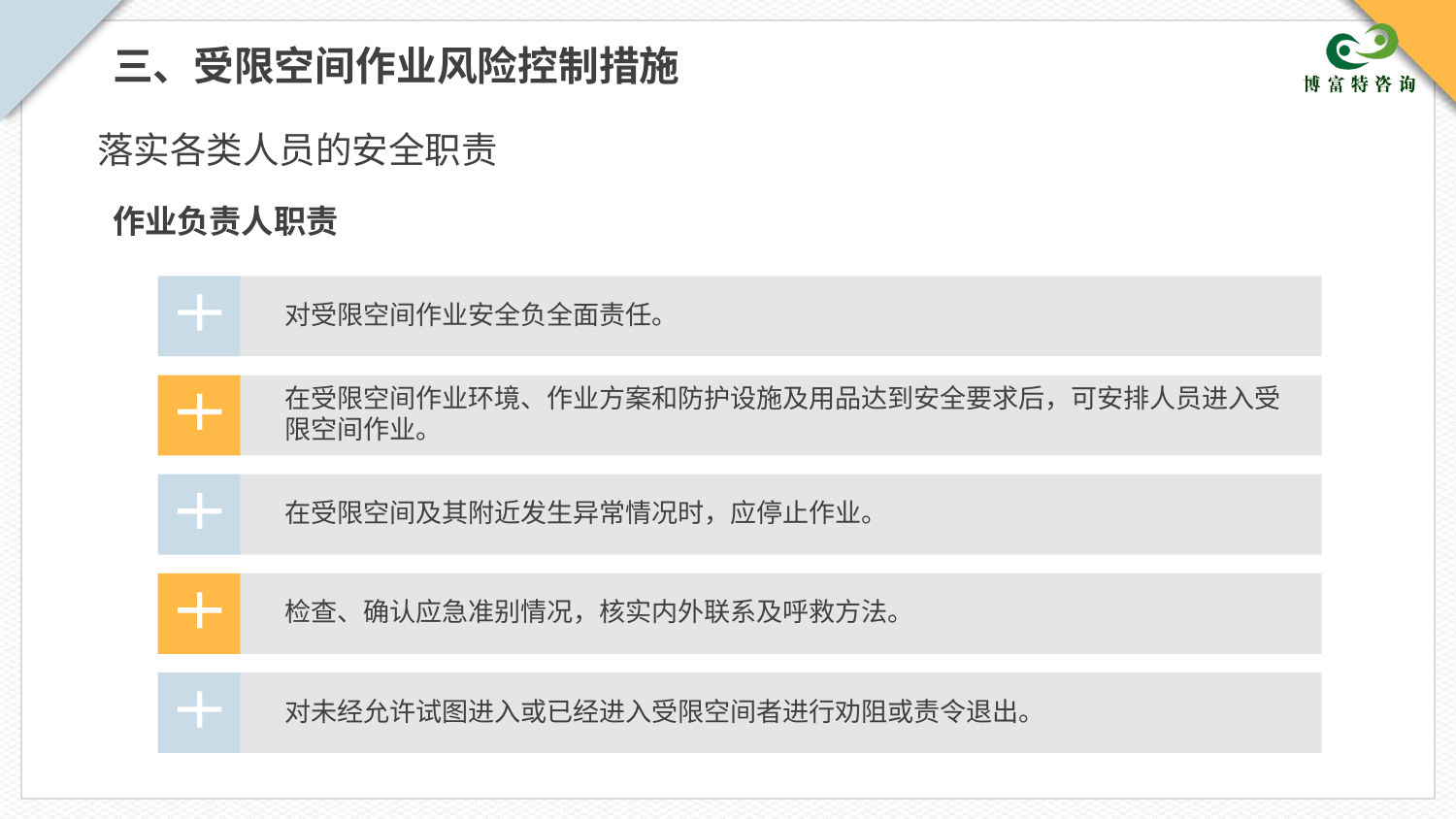

三、受限空间作业风险控制措施
落实各类人员的安全职责
作业负责人职责

对受限空间作业安全负全面责任。

在受限空间作业环境、作业方案和防护设施及用品达到安全要求后，可安排人员进入受限空间作业。

在受限空间及其附近发生异常情况时，应停止作业。

检查、确认应急准别情况，核实内外联系及呼救方法。

对未经允许试图进入或已经进入受限空间者进行劝阻或责令退出。